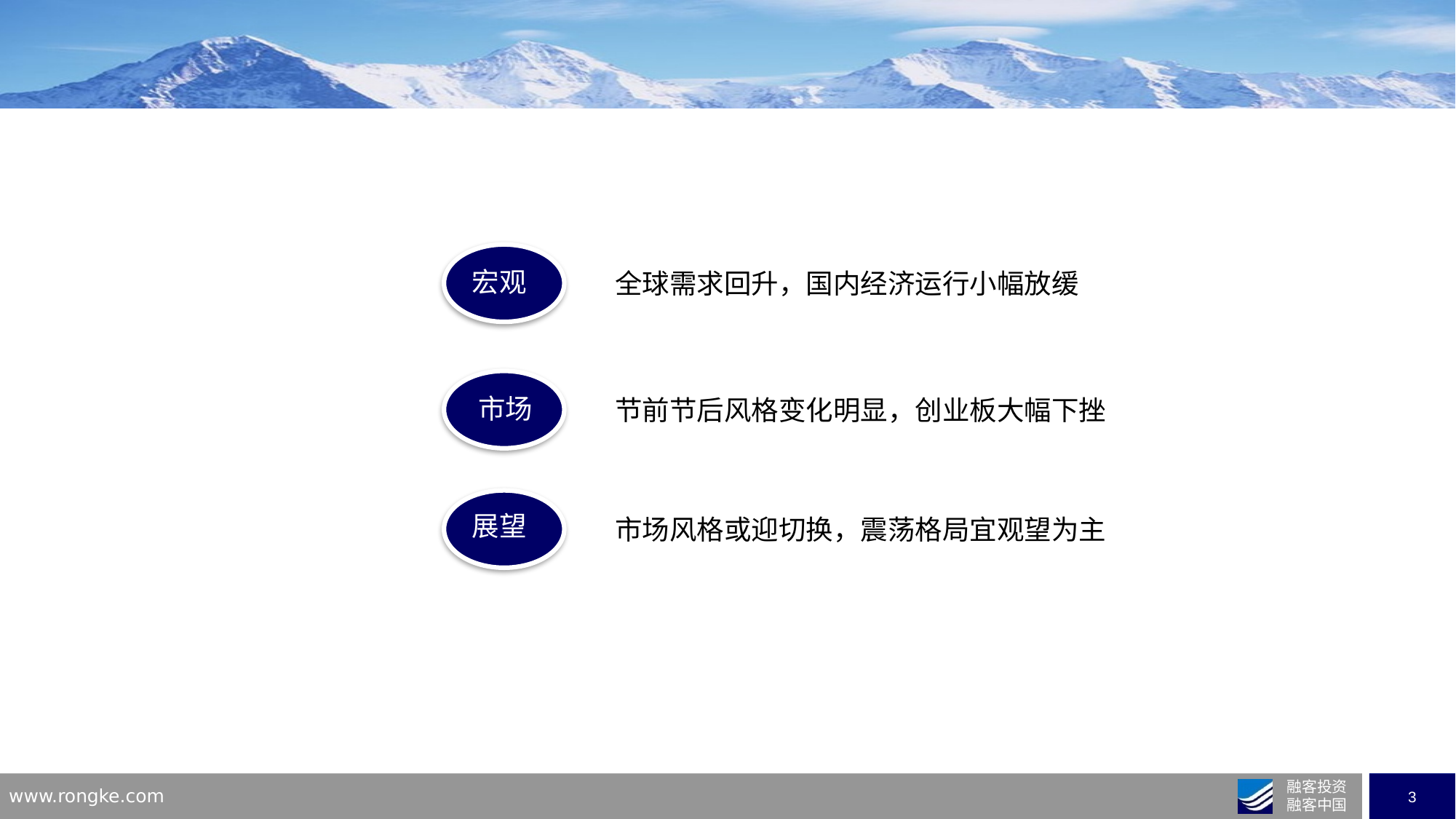

宏观
全球需求回升，国内经济运行小幅放缓

节前节后风格变化明显，创业板大幅下挫
市场

展望
市场风格或迎切换，震荡格局宜观望为主